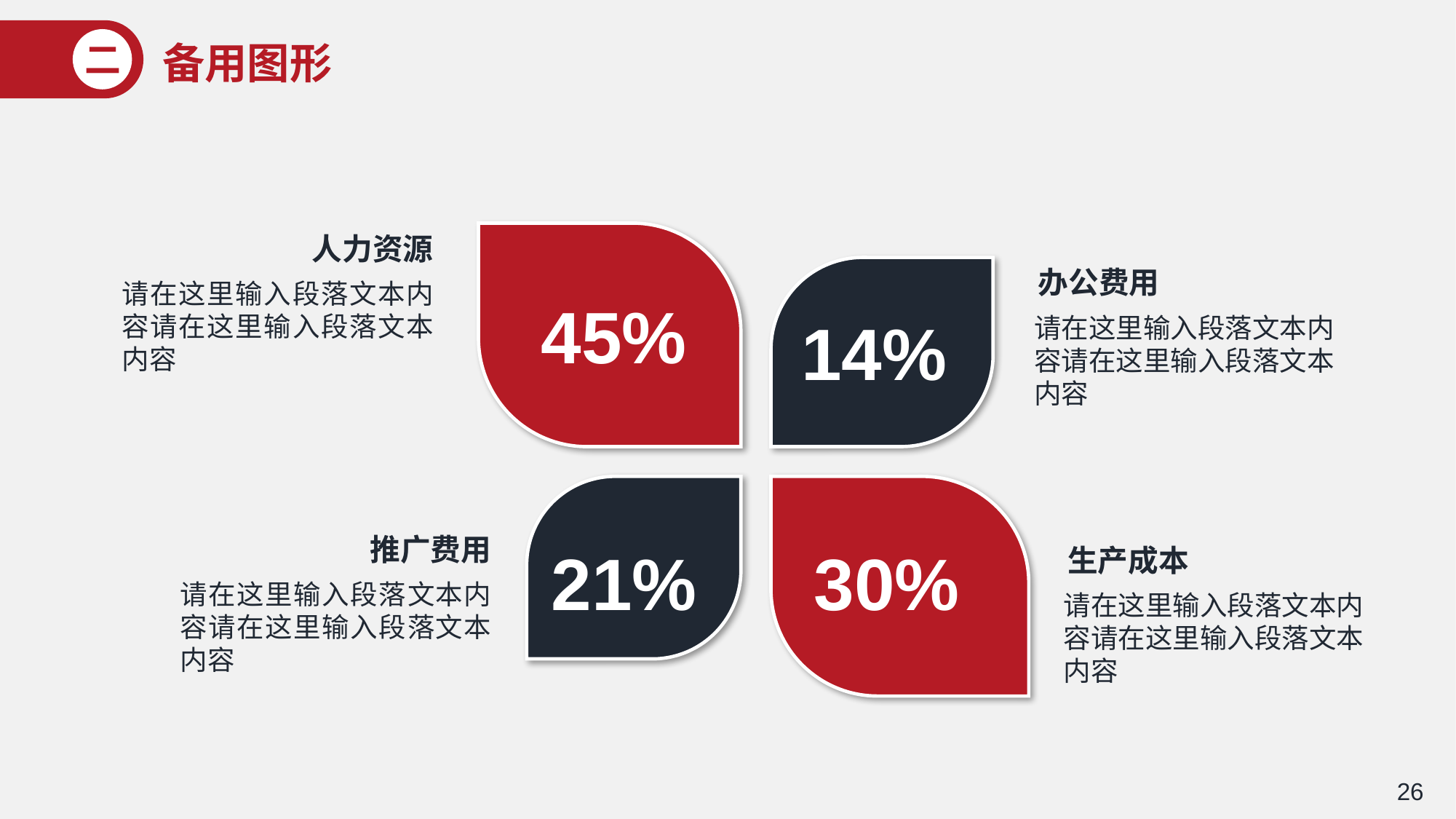

备用图形
二

人力资源

办公费用
请在这里输入段落文本内容请在这里输入段落文本内容
45%
14%
请在这里输入段落文本内容请在这里输入段落文本内容

推广费用
21%
30%
生产成本
请在这里输入段落文本内容请在这里输入段落文本内容
请在这里输入段落文本内容请在这里输入段落文本内容